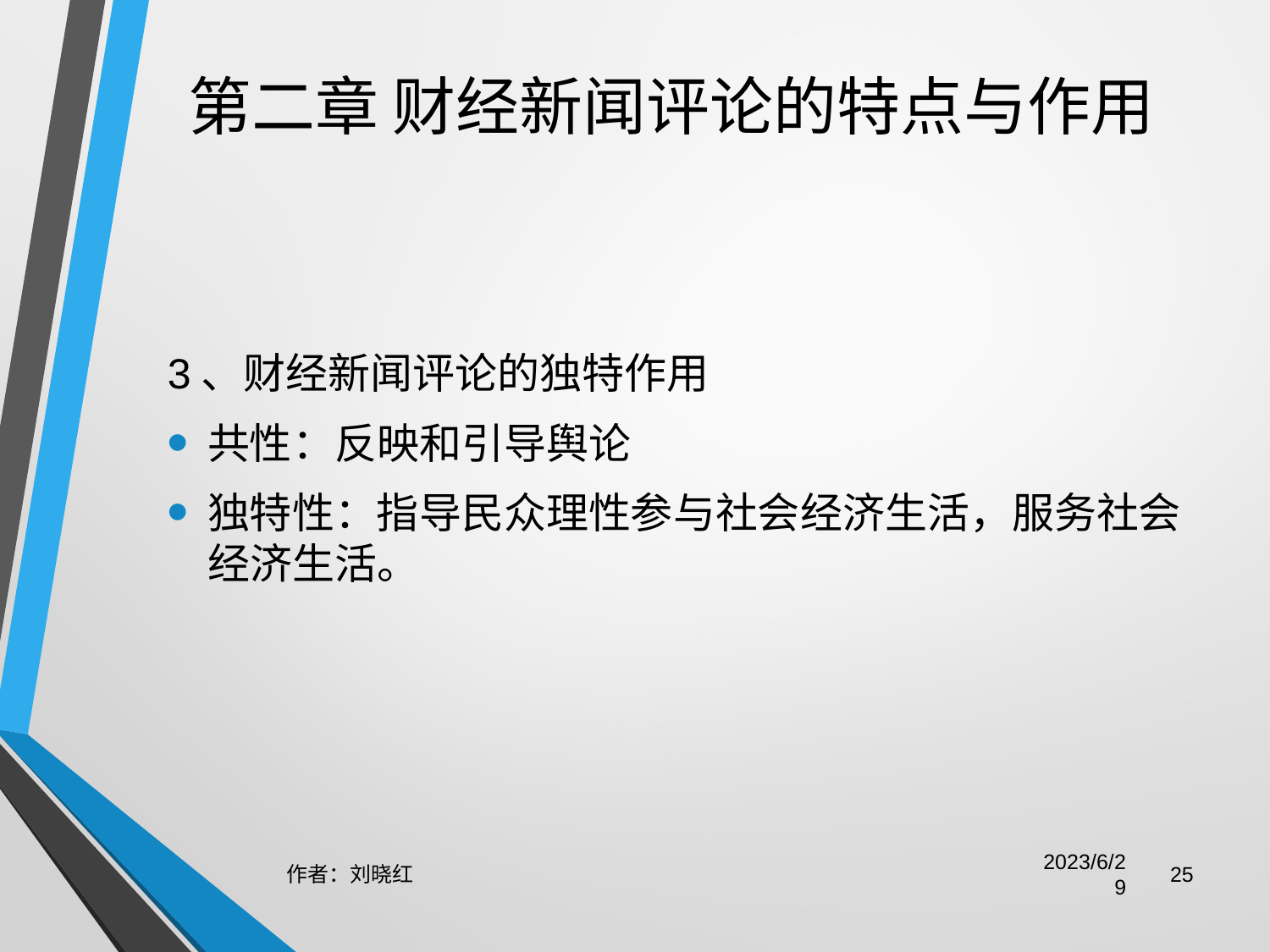

# 第二章 财经新闻评论的特点与作用
3、财经新闻评论的独特作用
共性：反映和引导舆论
独特性：指导民众理性参与社会经济生活，服务社会经济生活。
作者：刘晓红
2023/6/29
25